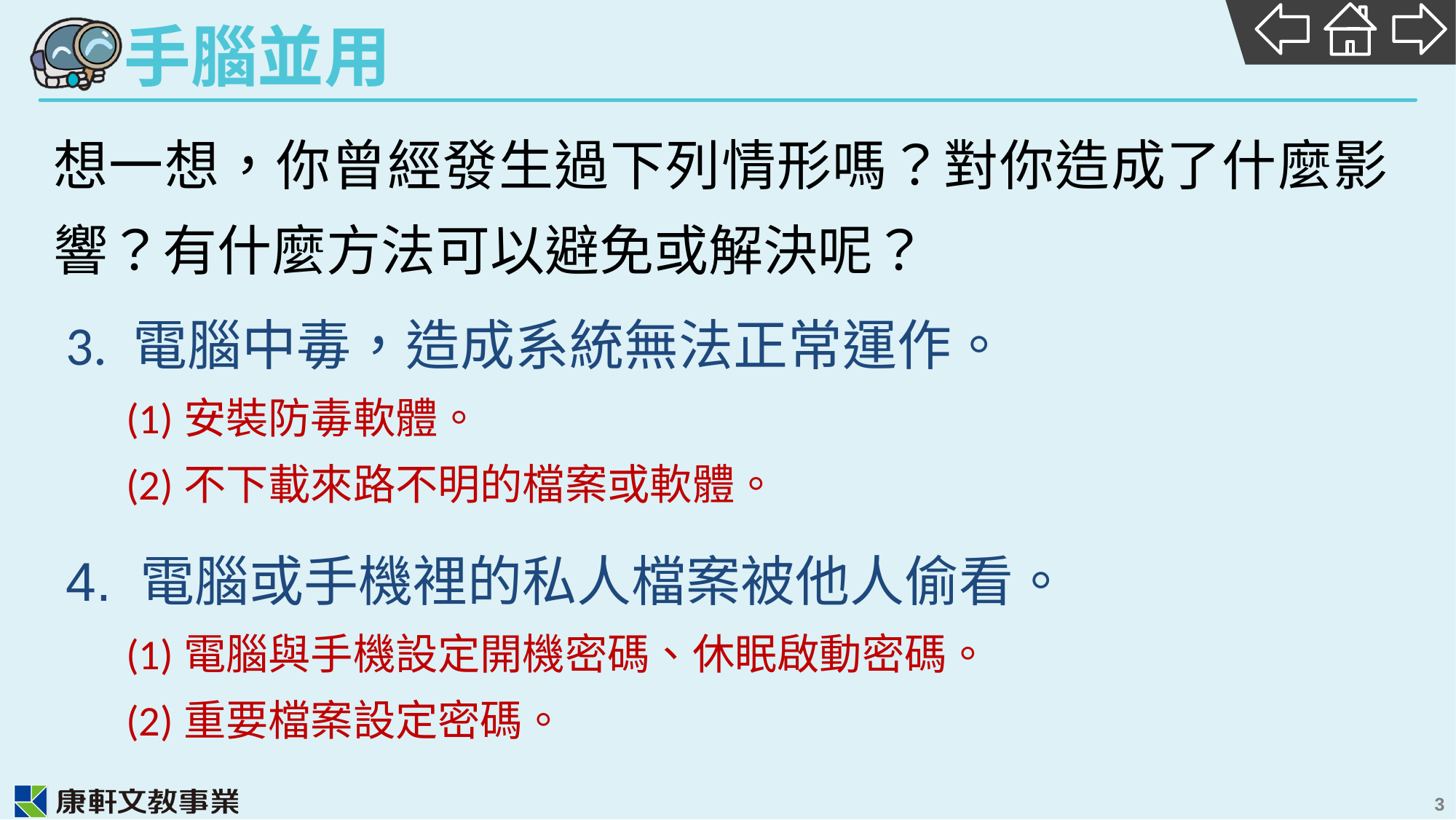

想一想，你曾經發生過下列情形嗎？對你造成了什麼影響？有什麼方法可以避免或解決呢？
 3. 電腦中毒，造成系統無法正常運作。
(1)安裝防毒軟體。
(2)不下載來路不明的檔案或軟體。
 4. 電腦或手機裡的私人檔案被他人偷看。
(1)電腦與手機設定開機密碼、休眠啟動密碼。
(2)重要檔案設定密碼。

3